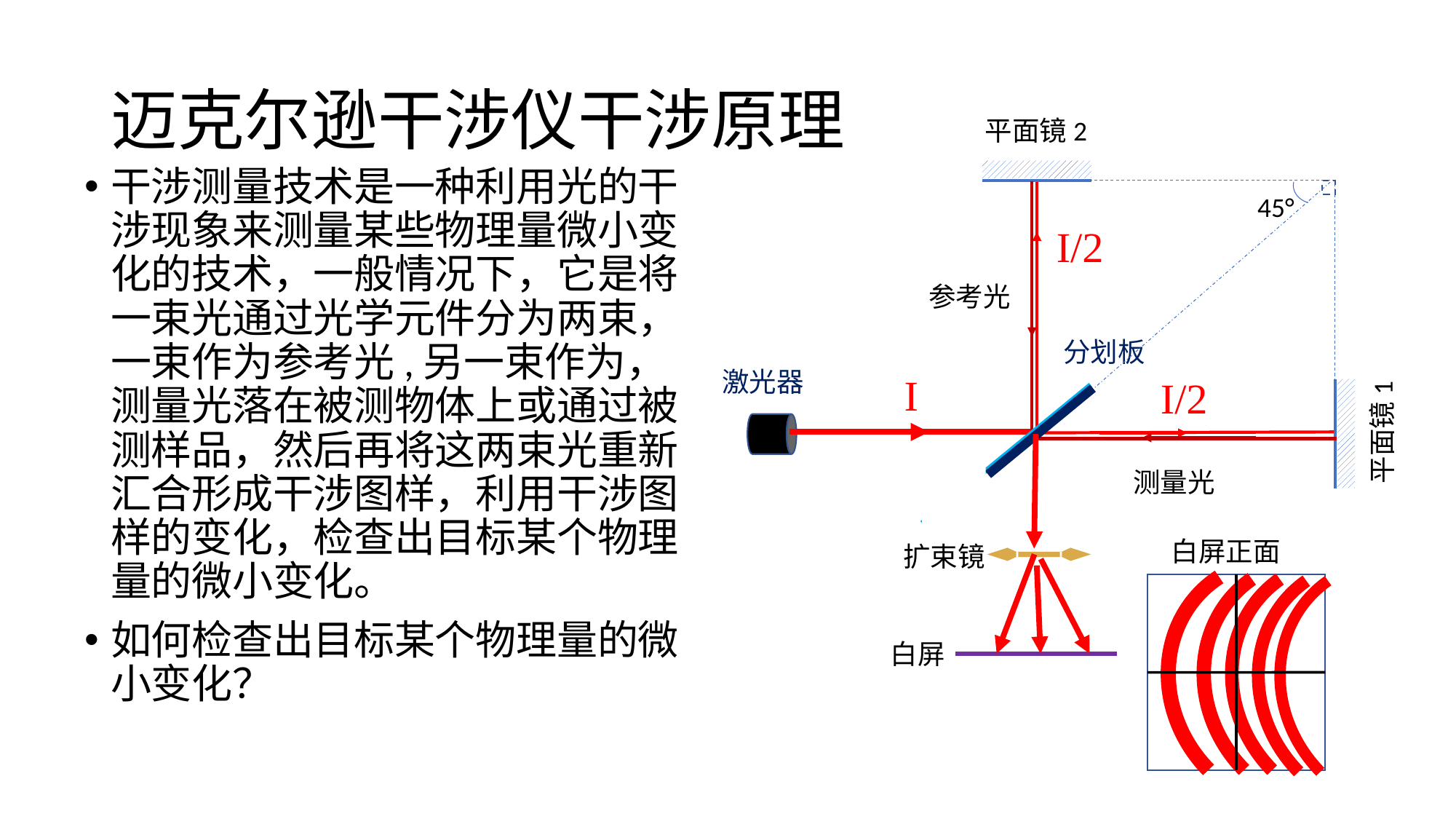

# 迈克尔逊干涉仪干涉原理
平面镜2
干涉测量技术是一种利用光的干涉现象来测量某些物理量微小变化的技术，一般情况下，它是将一束光通过光学元件分为两束，一束作为参考光,另一束作为，测量光落在被测物体上或通过被测样品，然后再将这两束光重新汇合形成干涉图样，利用干涉图样的变化，检查出目标某个物理量的微小变化。
如何检查出目标某个物理量的微小变化？

I/2
45°
参考光
分划板
激光器
I
I/2

平面镜1

测量光
白屏正面

扩束镜
白屏